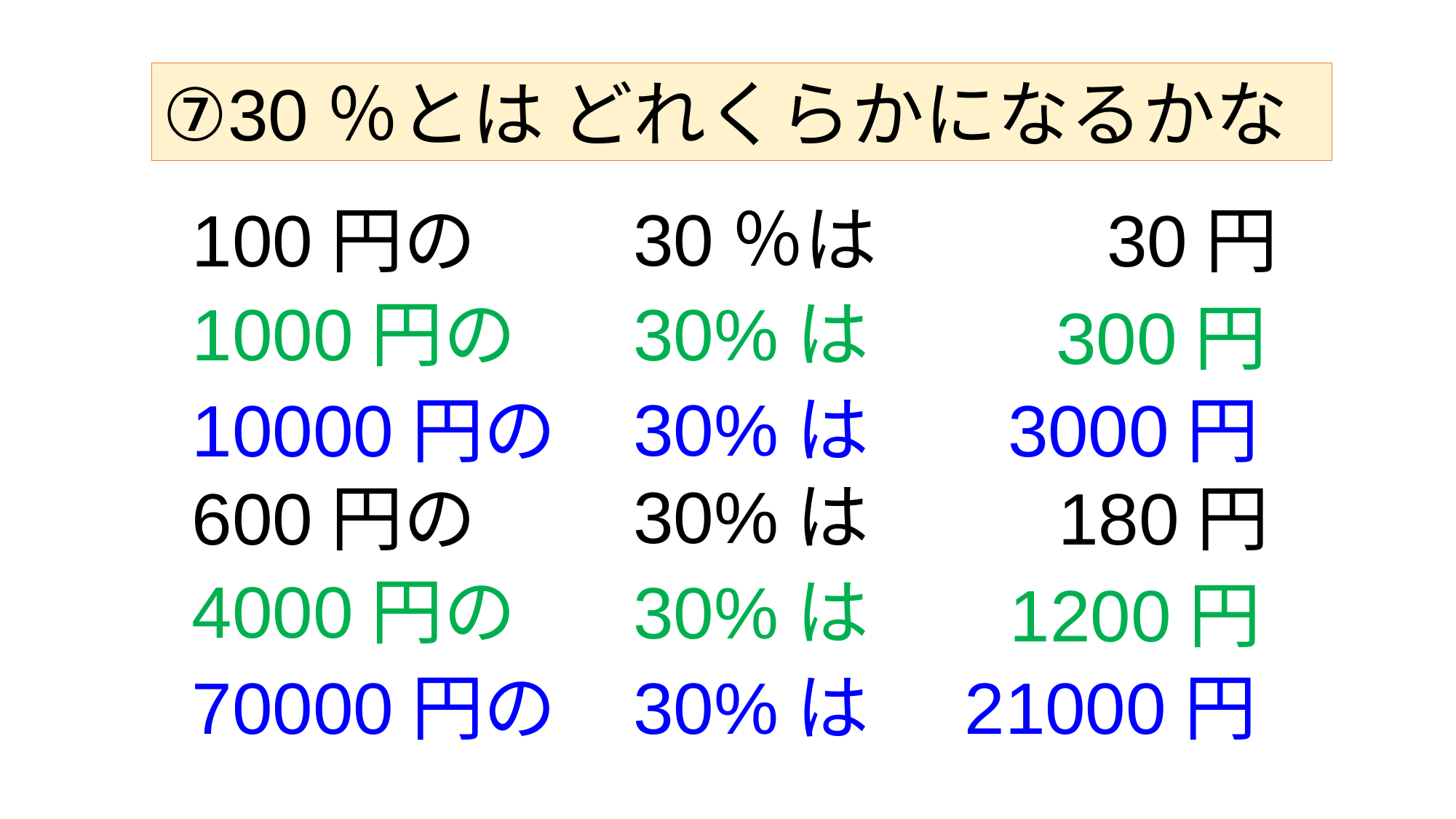

⑦30％とは どれくらかになるかな
100円の
30円
30％は
1000円の
300円
30%は
3000円
10000円の
30%は
600円の
180円
30%は
4000円の
1200円
30%は
21000円
70000円の
30%は